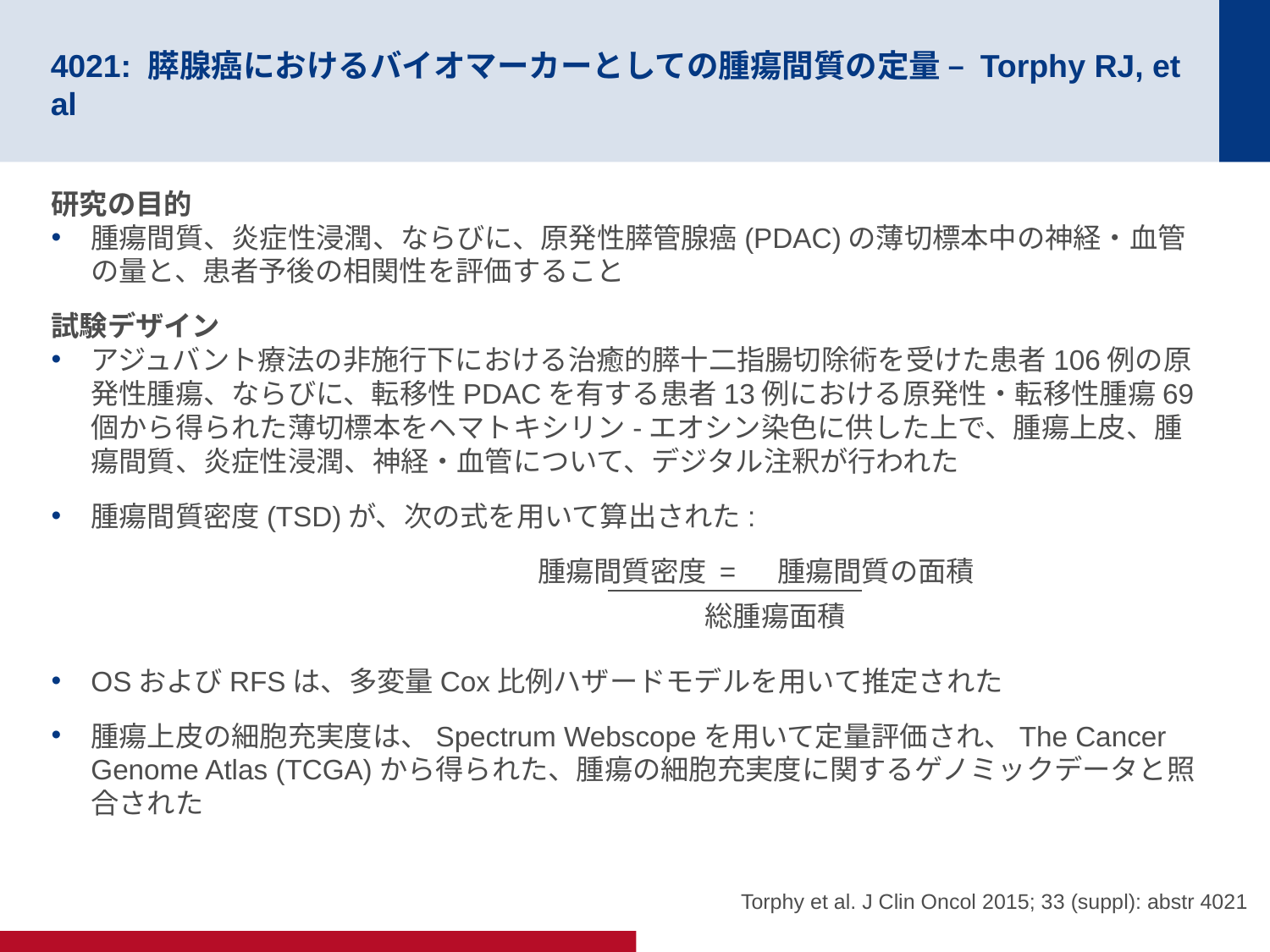

# 4021: 膵腺癌におけるバイオマーカーとしての腫瘍間質の定量 – Torphy RJ, et al
研究の目的
腫瘍間質、炎症性浸潤、ならびに、原発性膵管腺癌(PDAC)の薄切標本中の神経・血管の量と、患者予後の相関性を評価すること
試験デザイン
アジュバント療法の非施行下における治癒的膵十二指腸切除術を受けた患者106例の原発性腫瘍、ならびに、転移性PDACを有する患者13例における原発性・転移性腫瘍69個から得られた薄切標本をヘマトキシリン-エオシン染色に供した上で、腫瘍上皮、腫瘍間質、炎症性浸潤、神経・血管について、デジタル注釈が行われた
腫瘍間質密度(TSD)が、次の式を用いて算出された:
		　　　　　　腫瘍間質密度 =　 腫瘍間質の面積

OSおよびRFSは、多変量Cox比例ハザードモデルを用いて推定された
腫瘍上皮の細胞充実度は、Spectrum Webscopeを用いて定量評価され、The Cancer Genome Atlas (TCGA)から得られた、腫瘍の細胞充実度に関するゲノミックデータと照合された
総腫瘍面積
Torphy et al. J Clin Oncol 2015; 33 (suppl): abstr 4021